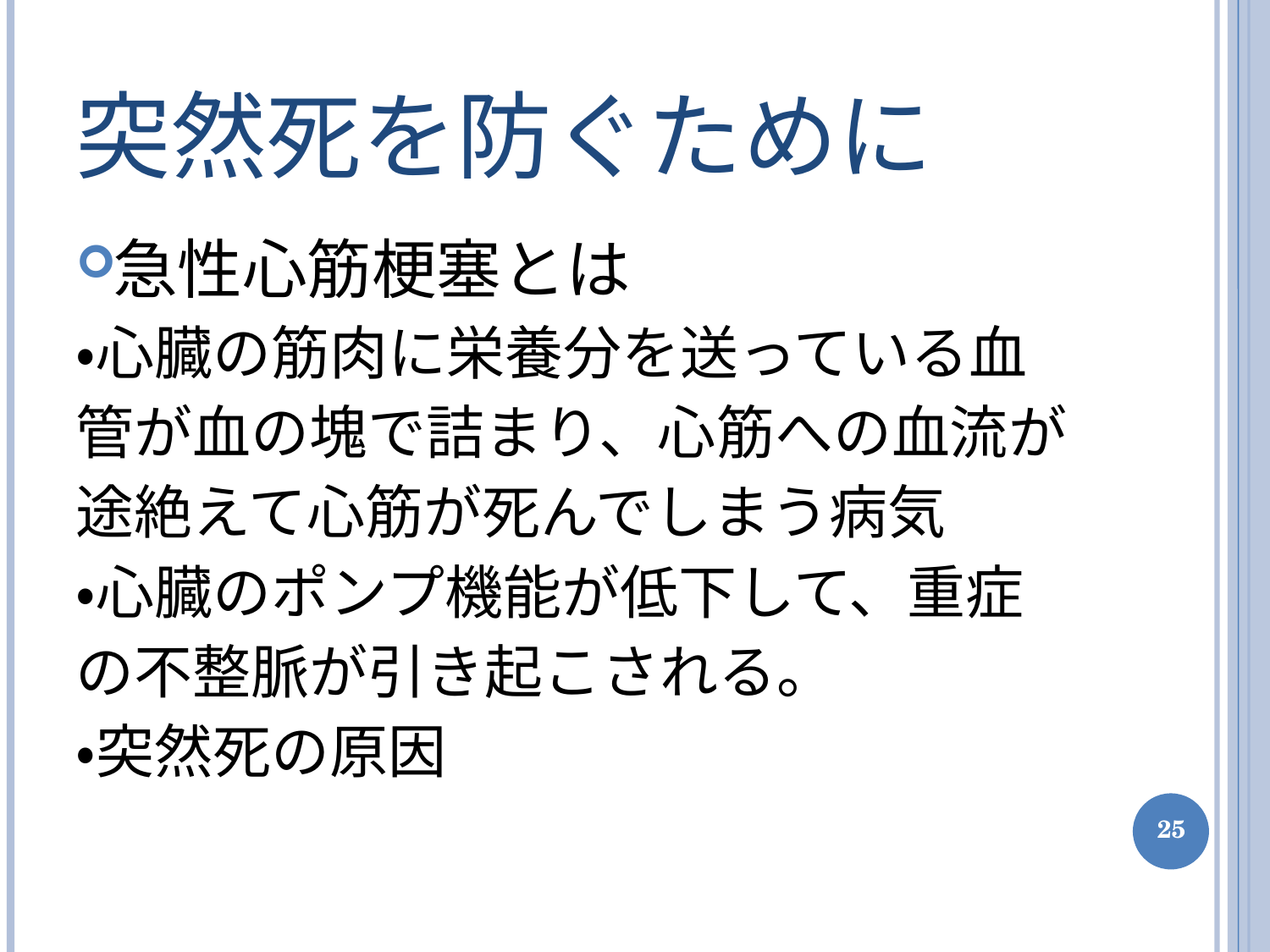

突然死を防ぐために
急性心筋梗塞とは
・心臓の筋肉に栄養分を送っている血
管が血の塊で詰まり、心筋への血流が
途絶えて心筋が死んでしまう病気
・心臓のポンプ機能が低下して、重症
の不整脈が引き起こされる。
・突然死の原因
25